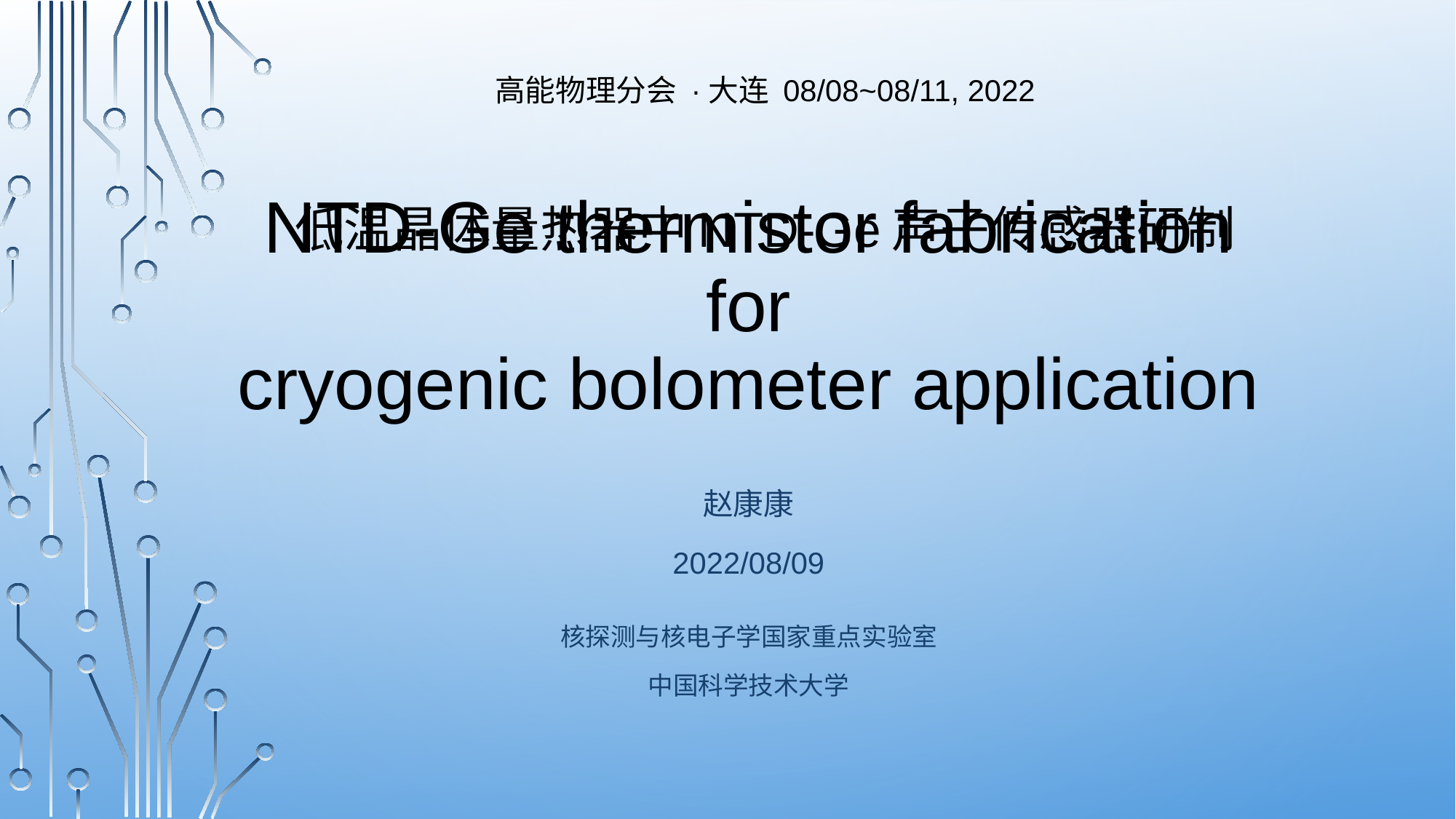

高能物理分会 ·大连 08/08~08/11, 2022
# NTD-Ge thermistor fabrication for cryogenic bolometer application
低温晶体量热器中NTD-Ge声子传感器研制
赵康康
2022/08/09
核探测与核电子学国家重点实验室
中国科学技术大学